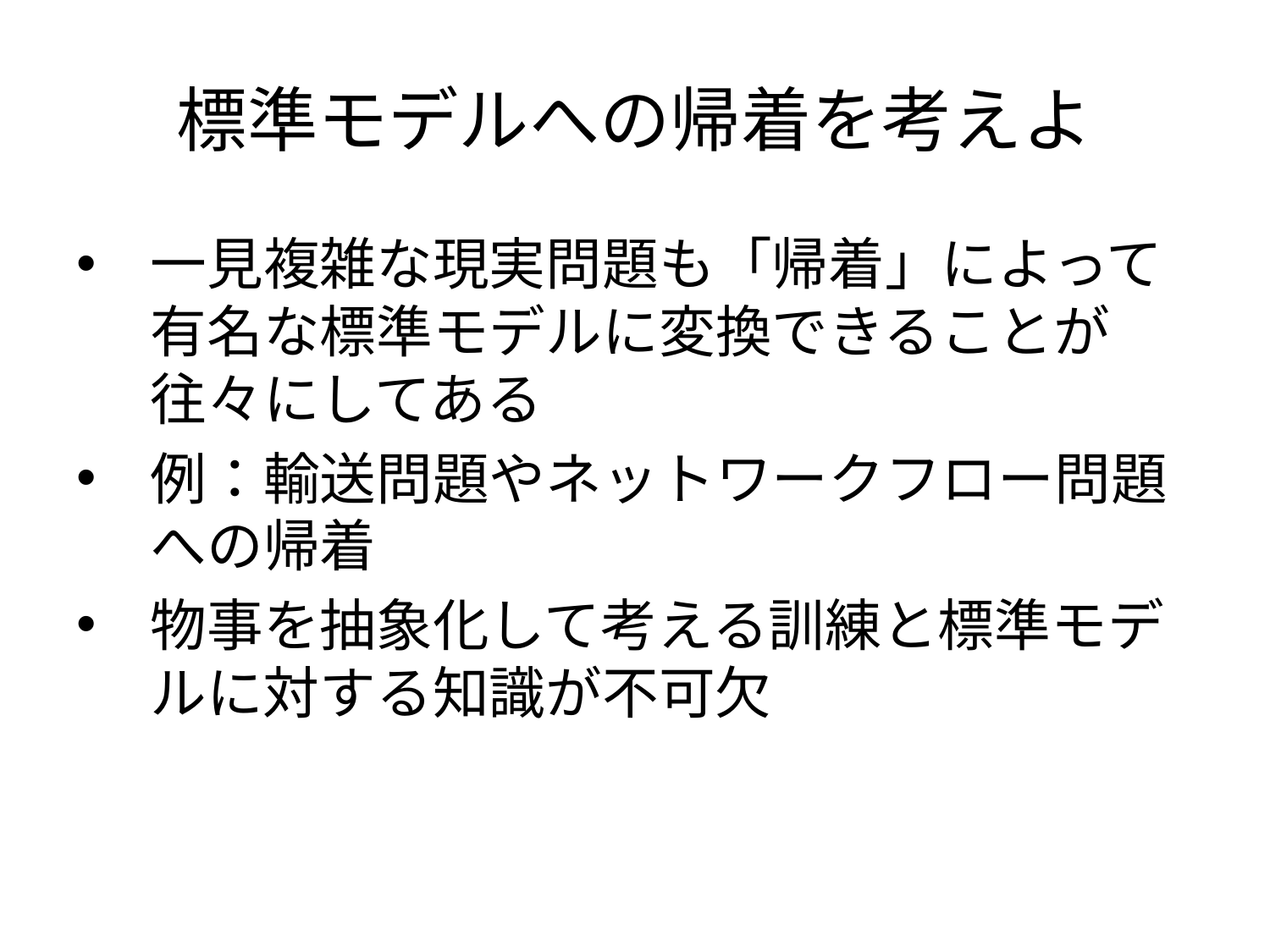

# 標準モデルへの帰着を考えよ
一見複雑な現実問題も「帰着」によって有名な標準モデルに変換できることが往々にしてある
例：輸送問題やネットワークフロー問題への帰着
物事を抽象化して考える訓練と標準モデルに対する知識が不可欠